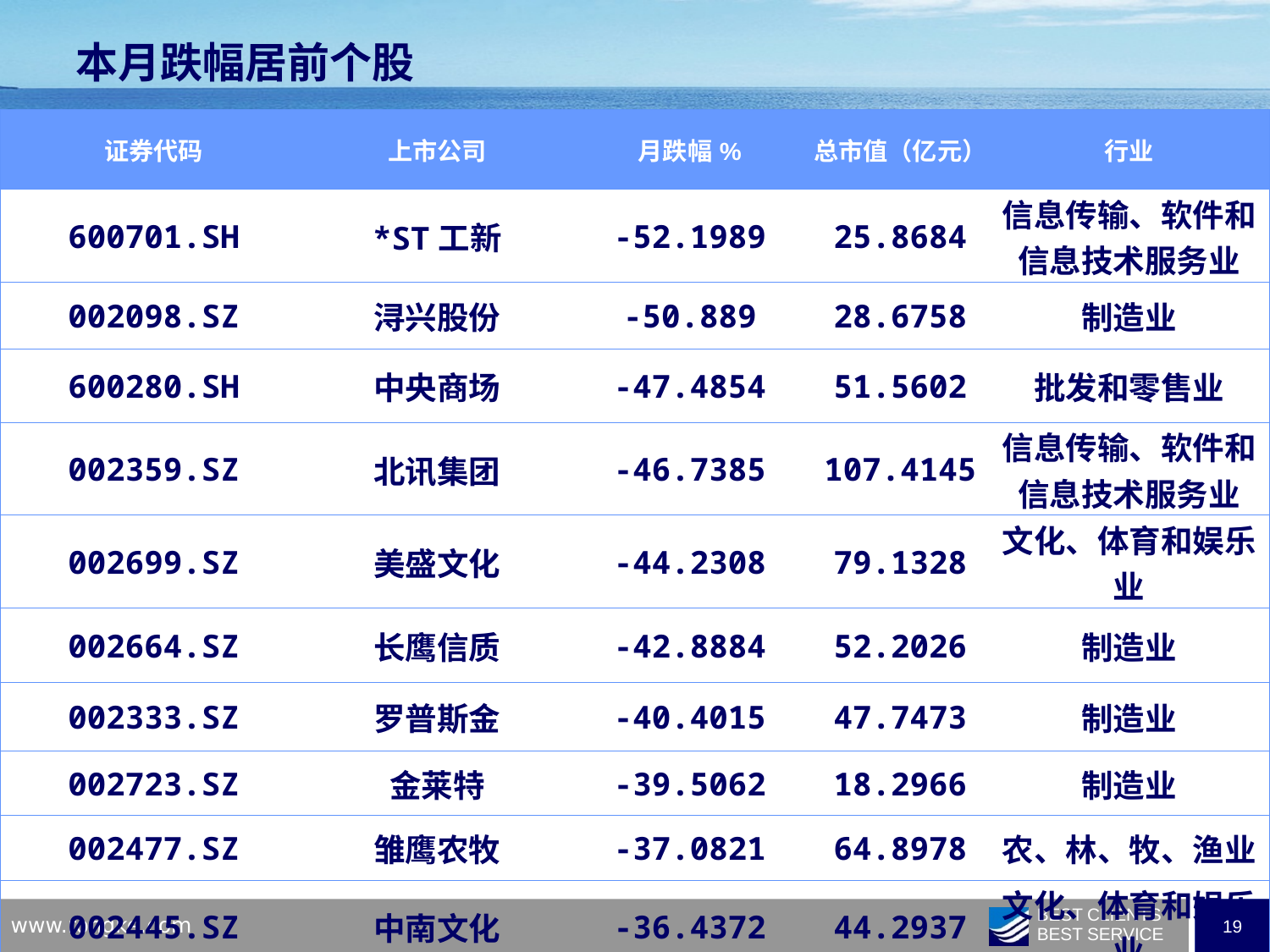

本月跌幅居前个股
| 证券代码 | 上市公司 | 月跌幅% | 总市值（亿元） | 行业 |
| --- | --- | --- | --- | --- |
| 600701.SH | \*ST工新 | -52.1989 | 25.8684 | 信息传输、软件和信息技术服务业 |
| 002098.SZ | 浔兴股份 | -50.889 | 28.6758 | 制造业 |
| 600280.SH | 中央商场 | -47.4854 | 51.5602 | 批发和零售业 |
| 002359.SZ | 北讯集团 | -46.7385 | 107.4145 | 信息传输、软件和信息技术服务业 |
| 002699.SZ | 美盛文化 | -44.2308 | 79.1328 | 文化、体育和娱乐业 |
| 002664.SZ | 长鹰信质 | -42.8884 | 52.2026 | 制造业 |
| 002333.SZ | 罗普斯金 | -40.4015 | 47.7473 | 制造业 |
| 002723.SZ | 金莱特 | -39.5062 | 18.2966 | 制造业 |
| 002477.SZ | 雏鹰农牧 | -37.0821 | 64.8978 | 农、林、牧、渔业 |
| 002445.SZ | 中南文化 | -36.4372 | 44.2937 | 文化、体育和娱乐业 |
|  |  |  |  |  |